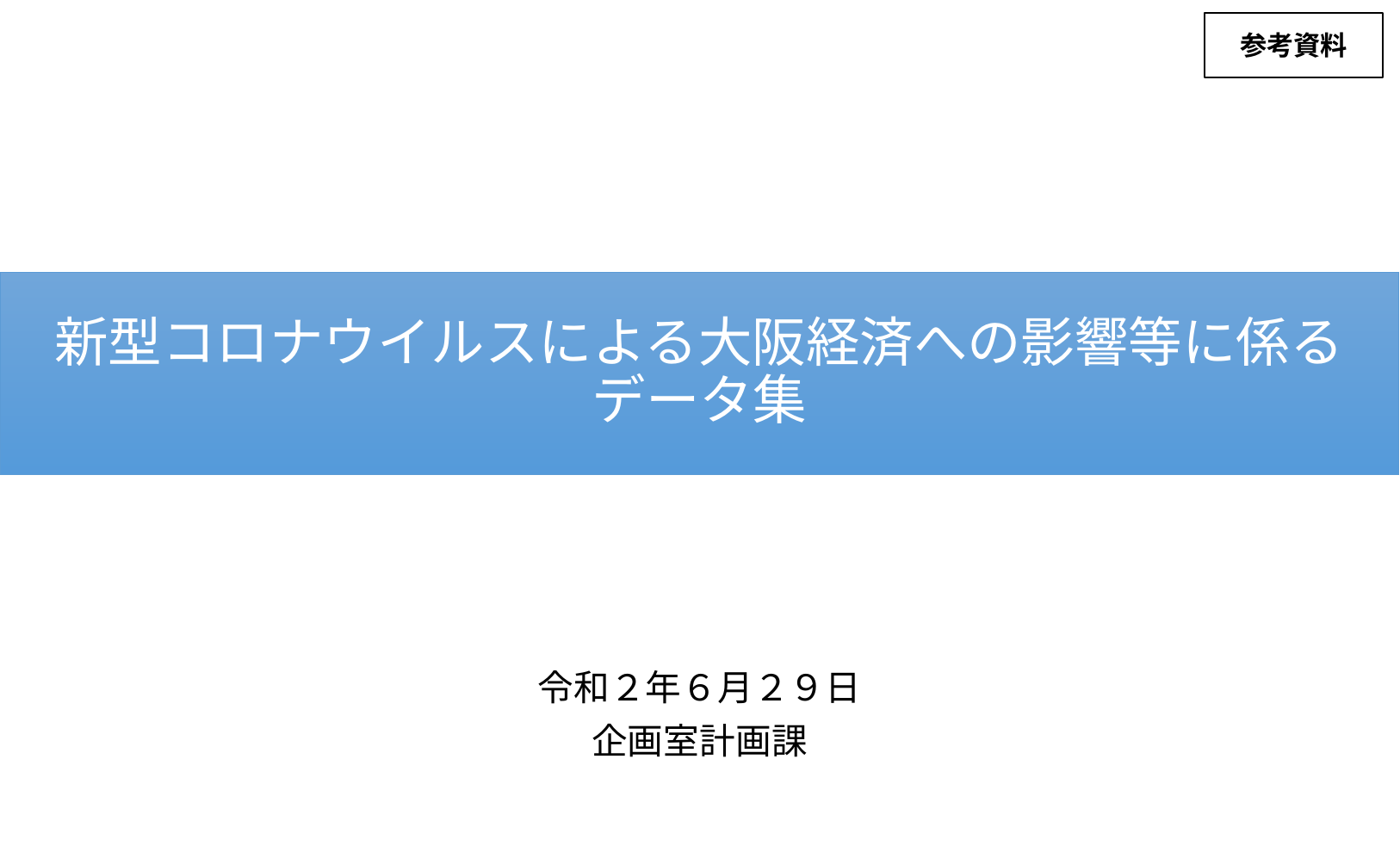

参考資料
# 新型コロナウイルスによる大阪経済への影響等に係るデータ集
令和２年６月２９日
企画室計画課